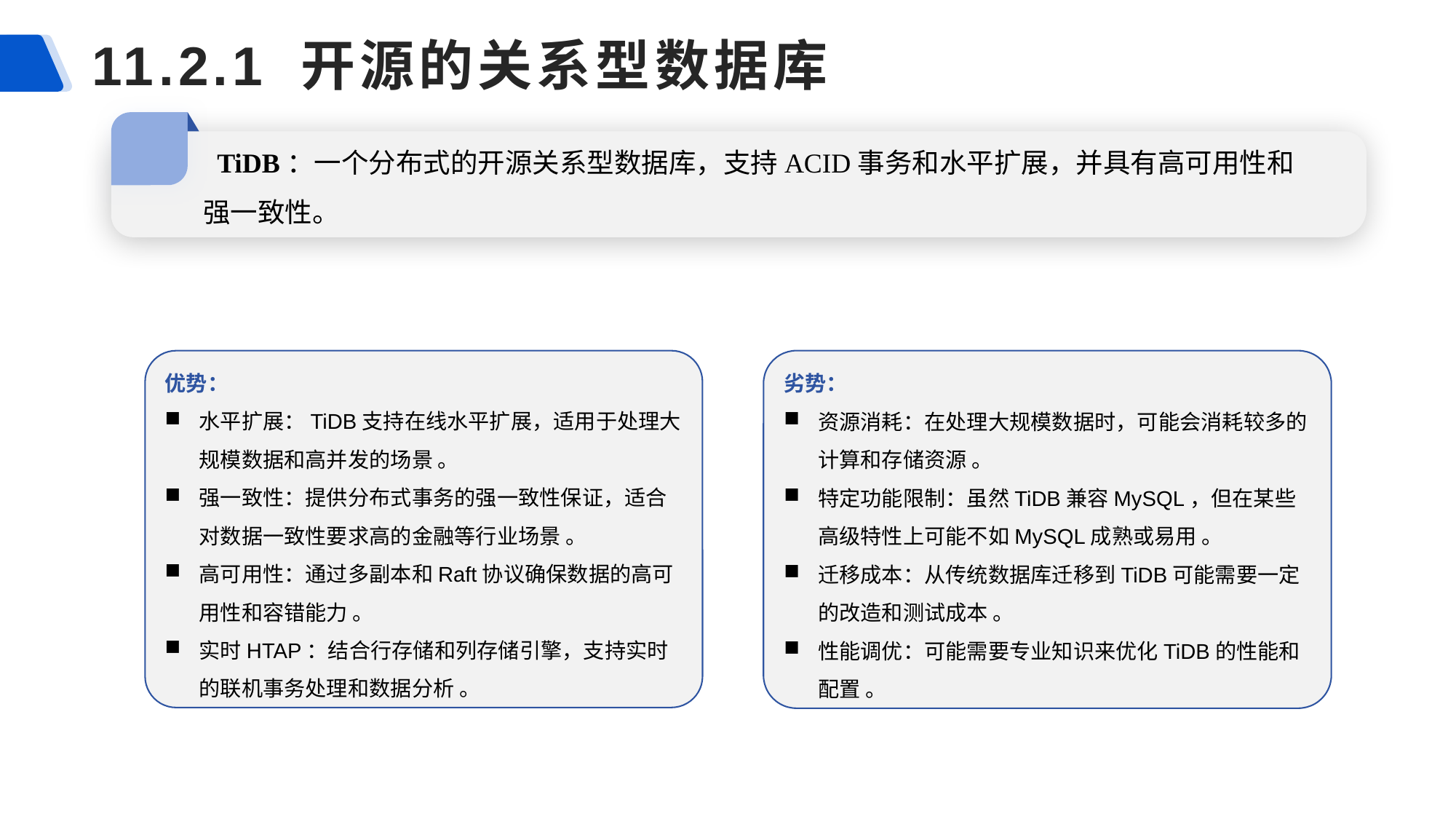

# 11.2.1 开源的关系型数据库

  TiDB：一个分布式的开源关系型数据库，支持ACID事务和水平扩展，并具有高可用性和强一致性。
优势：
水平扩展：TiDB支持在线水平扩展，适用于处理大规模数据和高并发的场景 。
强一致性：提供分布式事务的强一致性保证，适合对数据一致性要求高的金融等行业场景 。
高可用性：通过多副本和Raft协议确保数据的高可用性和容错能力 。
实时HTAP：结合行存储和列存储引擎，支持实时的联机事务处理和数据分析 。
劣势：
资源消耗：在处理大规模数据时，可能会消耗较多的计算和存储资源 。
特定功能限制：虽然TiDB兼容MySQL，但在某些高级特性上可能不如MySQL成熟或易用 。
迁移成本：从传统数据库迁移到TiDB可能需要一定的改造和测试成本 。
性能调优：可能需要专业知识来优化TiDB的性能和配置 。